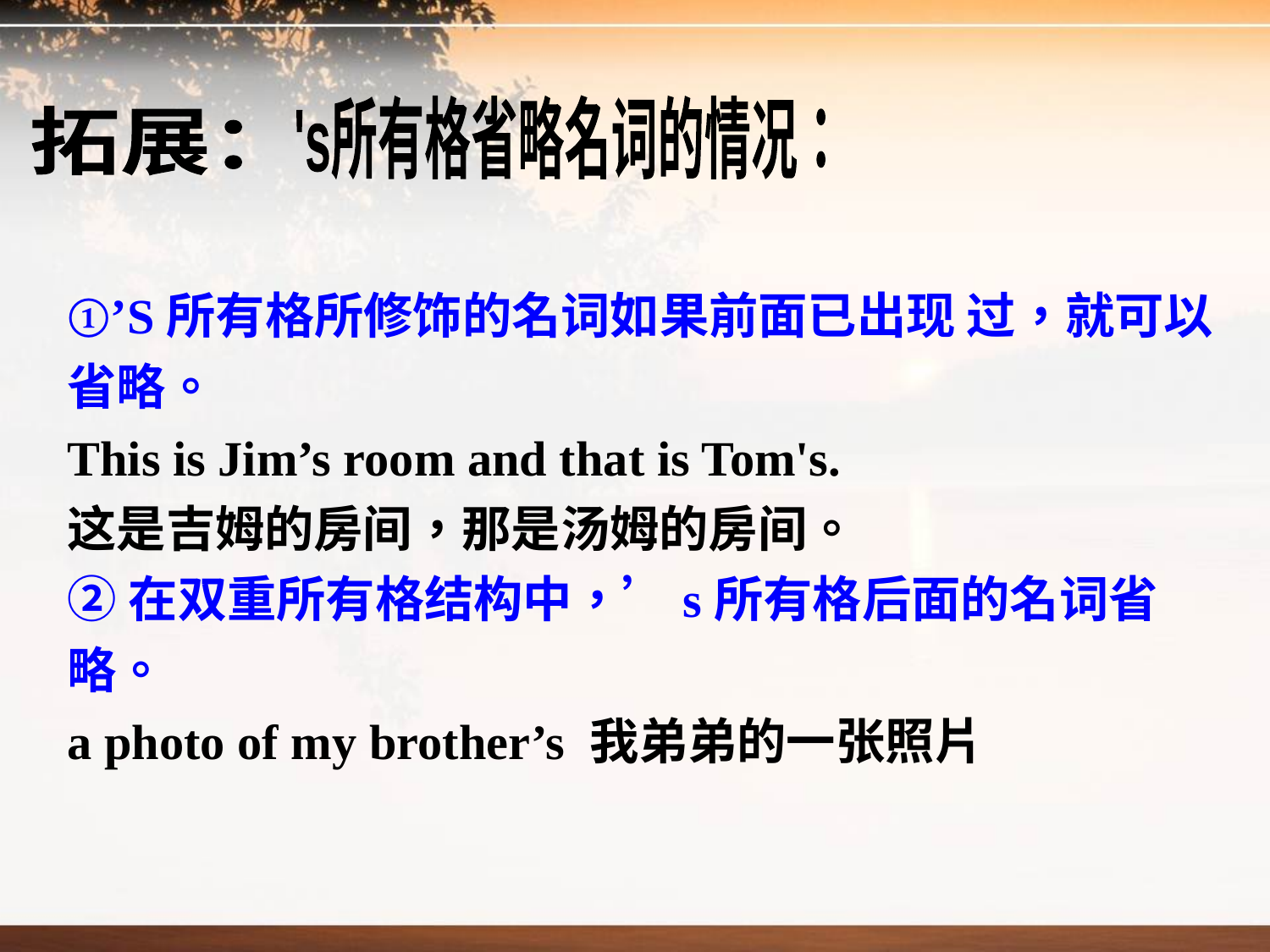

's所有格省略名词的情况：
拓展：
①’S所有格所修饰的名词如果前面已出现 过，就可以省略。
This is Jim’s room and that is Tom's.
这是吉姆的房间，那是汤姆的房间。
②在双重所有格结构中，’s所有格后面的名词省略。
a photo of my brother’s 我弟弟的一张照片